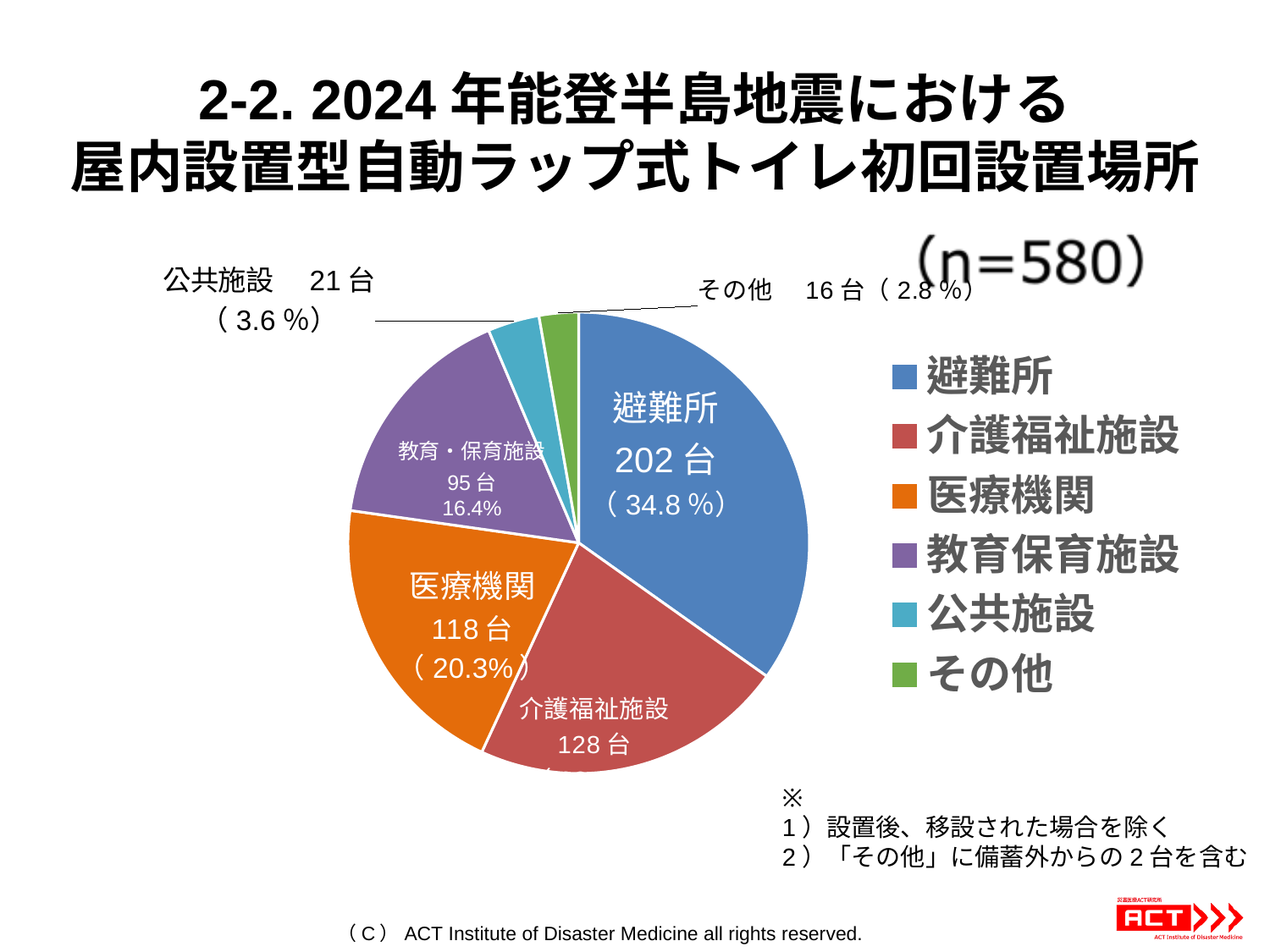

# 2-2. 2024年能登半島地震における 屋内設置型自動ラップ式トイレ初回設置場所

### Chart

| Category |  |
|---|---|
| 避難所 | 202.0 |
| 介護福祉施設 | 128.0 |
| 医療機関 | 118.0 |
| 教育保育施設 | 95.0 |
| 公共施設 | 21.0 |
| その他 | 16.0 |
※
1）設置後、移設された場合を除く
2）「その他」に備蓄外からの2台を含む